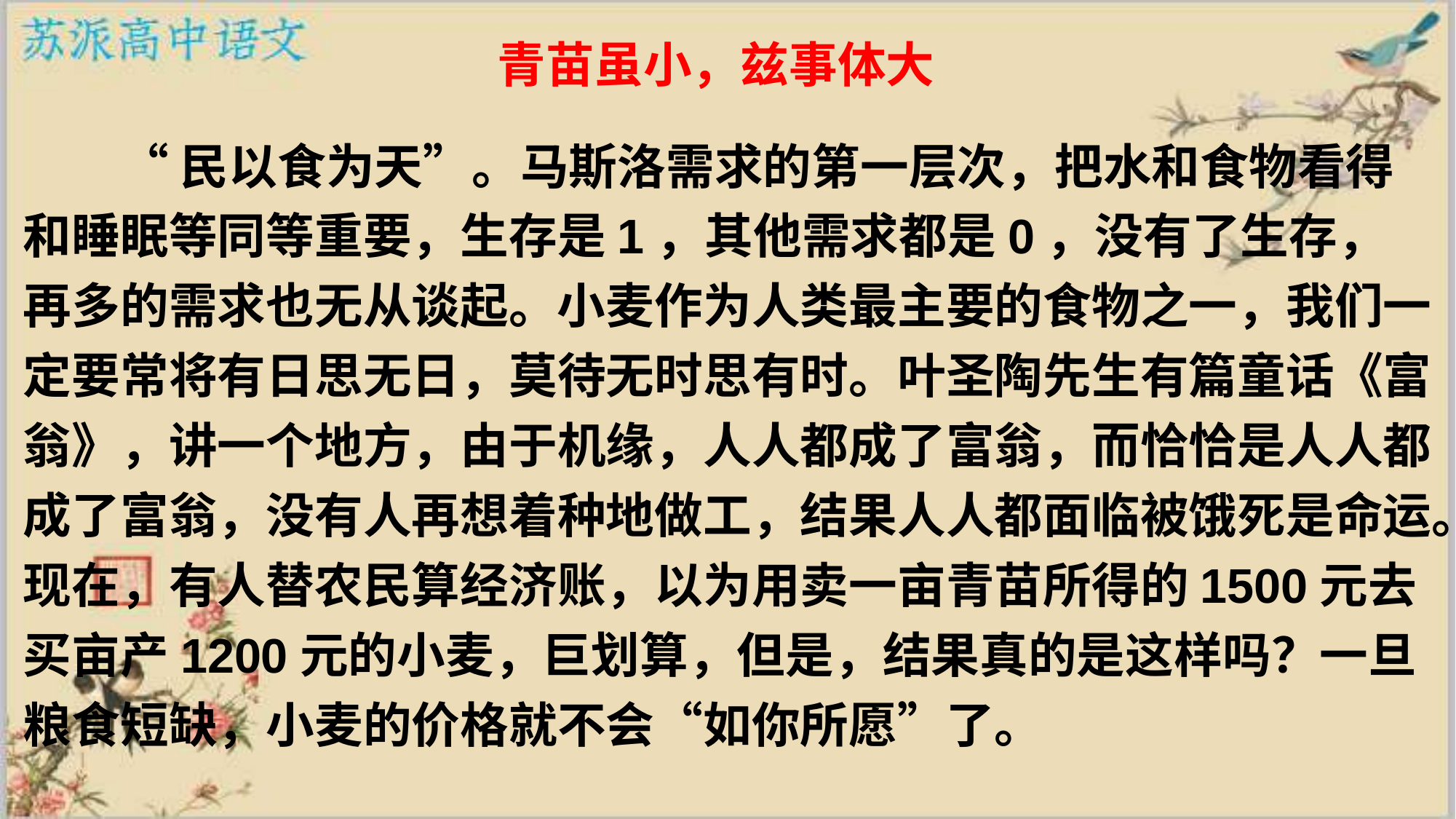

青苗虽小，兹事体大
“民以食为天”。马斯洛需求的第一层次，把水和食物看得和睡眠等同等重要，生存是1，其他需求都是0，没有了生存，再多的需求也无从谈起。小麦作为人类最主要的食物之一，我们一定要常将有日思无日，莫待无时思有时。叶圣陶先生有篇童话《富翁》，讲一个地方，由于机缘，人人都成了富翁，而恰恰是人人都成了富翁，没有人再想着种地做工，结果人人都面临被饿死是命运。现在，有人替农民算经济账，以为用卖一亩青苗所得的1500元去买亩产1200元的小麦，巨划算，但是，结果真的是这样吗？一旦粮食短缺，小麦的价格就不会“如你所愿”了。